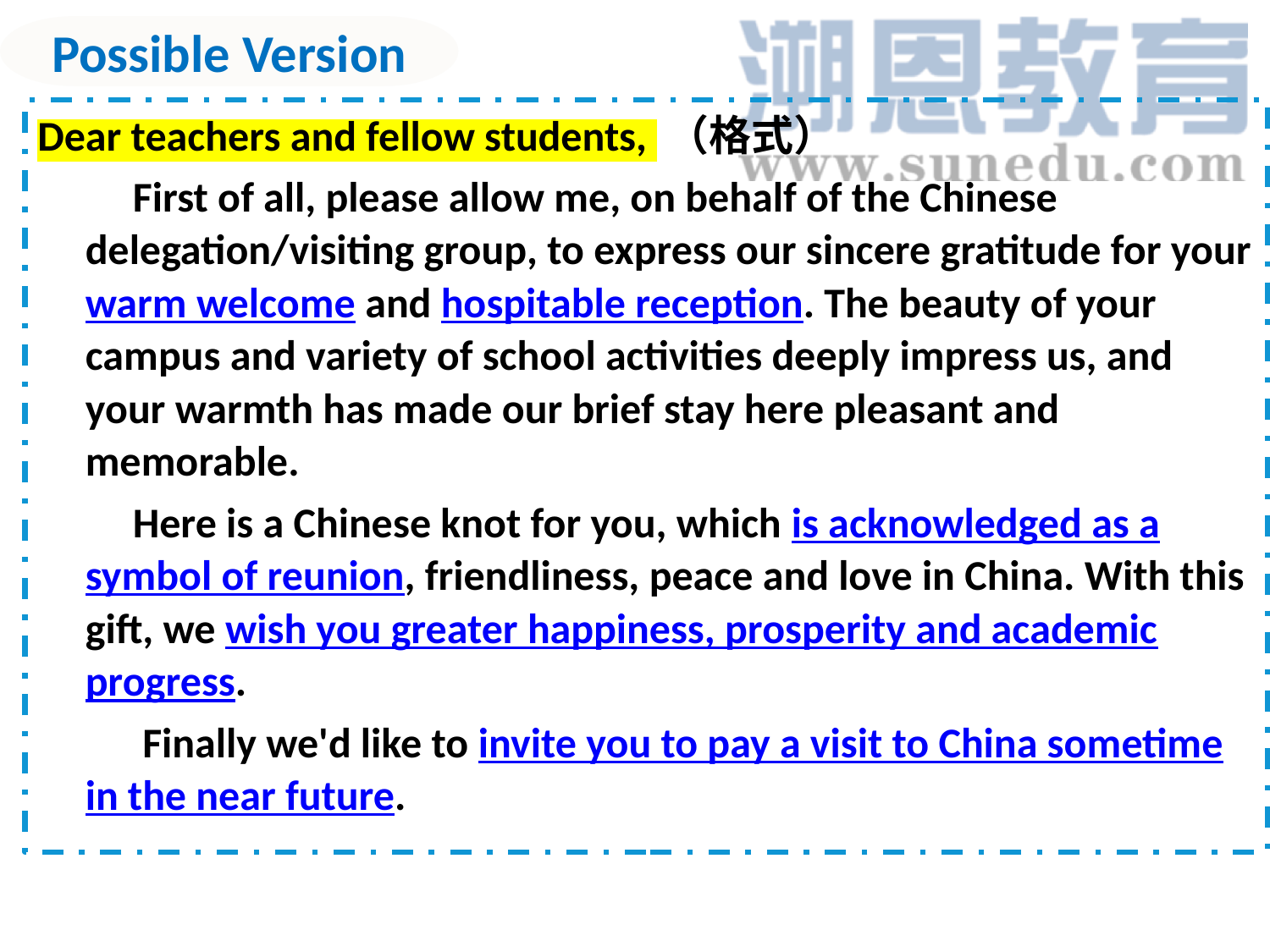

Possible Version
Dear teachers and fellow students, （格式）
          First of all, please allow me, on behalf of the Chinese delegation/visiting group, to express our sincere gratitude for your warm welcome and hospitable reception. The beauty of your campus and variety of school activities deeply impress us, and your warmth has made our brief stay here pleasant and memorable.
          Here is a Chinese knot for you, which is acknowledged as a symbol of reunion, friendliness, peace and love in China. With this gift, we wish you greater happiness, prosperity and academic progress.
           Finally we'd like to invite you to pay a visit to China sometime in the near future.